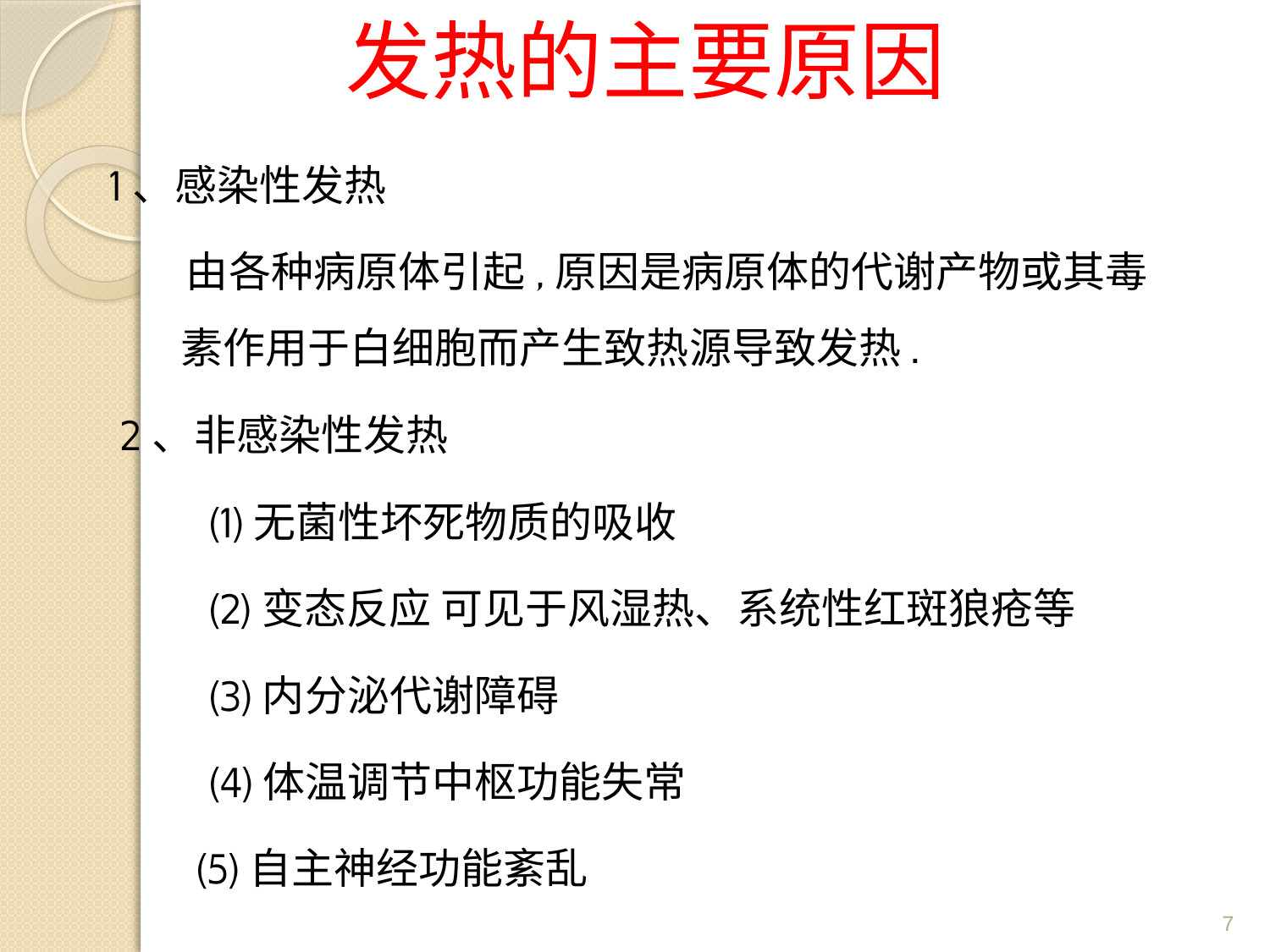

# 发热的主要原因
1、感染性发热
       由各种病原体引起,原因是病原体的代谢产物或其毒素作用于白细胞而产生致热源导致发热.
2、非感染性发热
       (1)无菌性坏死物质的吸收
       (2)变态反应 可见于风湿热、系统性红斑狼疮等
       (3)内分泌代谢障碍
       (4)体温调节中枢功能失常
      (5)自主神经功能紊乱
7